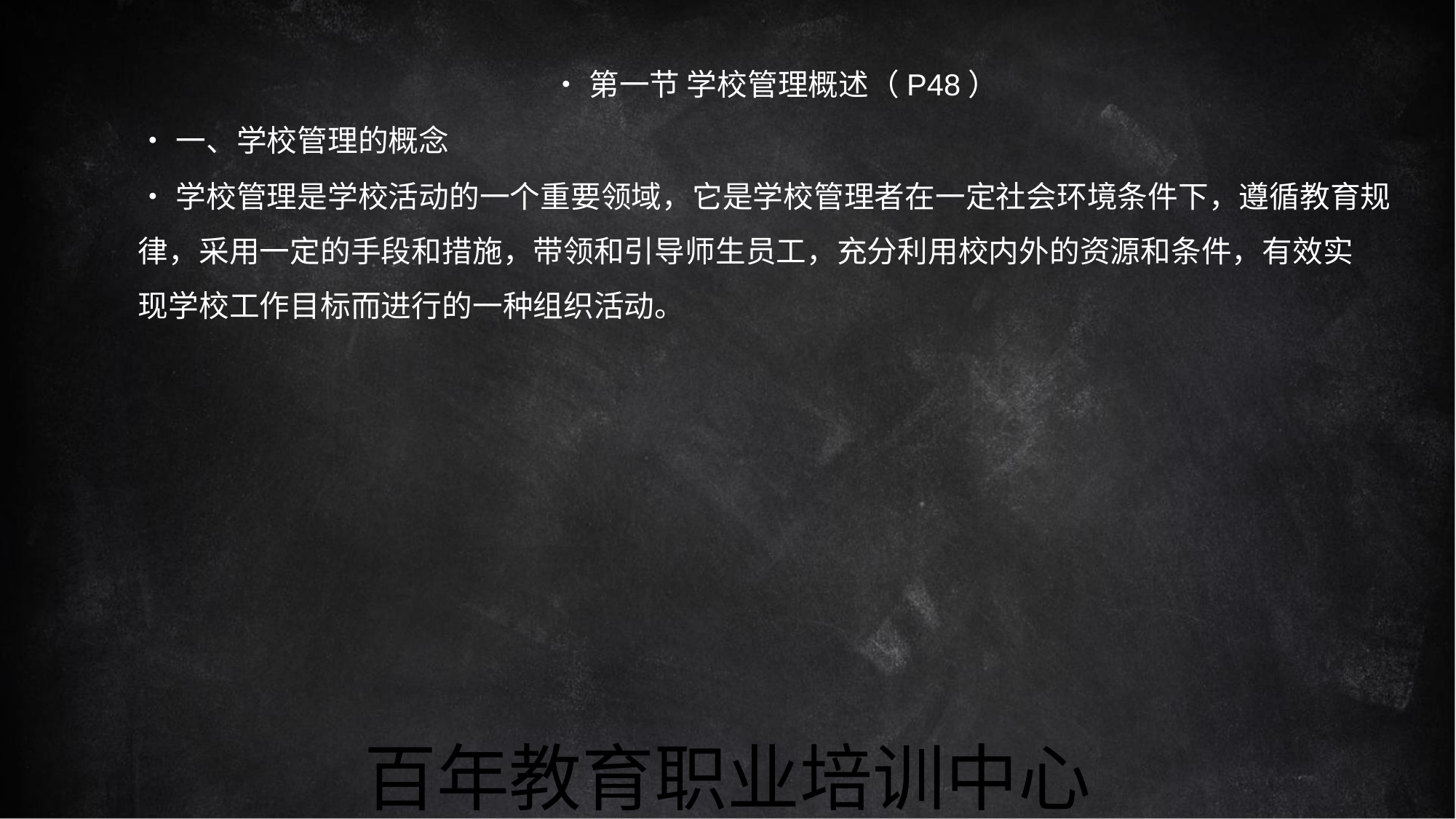

•第一节 学校管理概述（P48）
•一、学校管理的概念
•学校管理是学校活动的一个重要领域，它是学校管理者在一定社会环境条件下，遵循教育规
律，采用一定的手段和措施，带领和引导师生员工，充分利用校内外的资源和条件，有效实
现学校工作目标而进行的一种组织活动。
百年教育职业培训中心